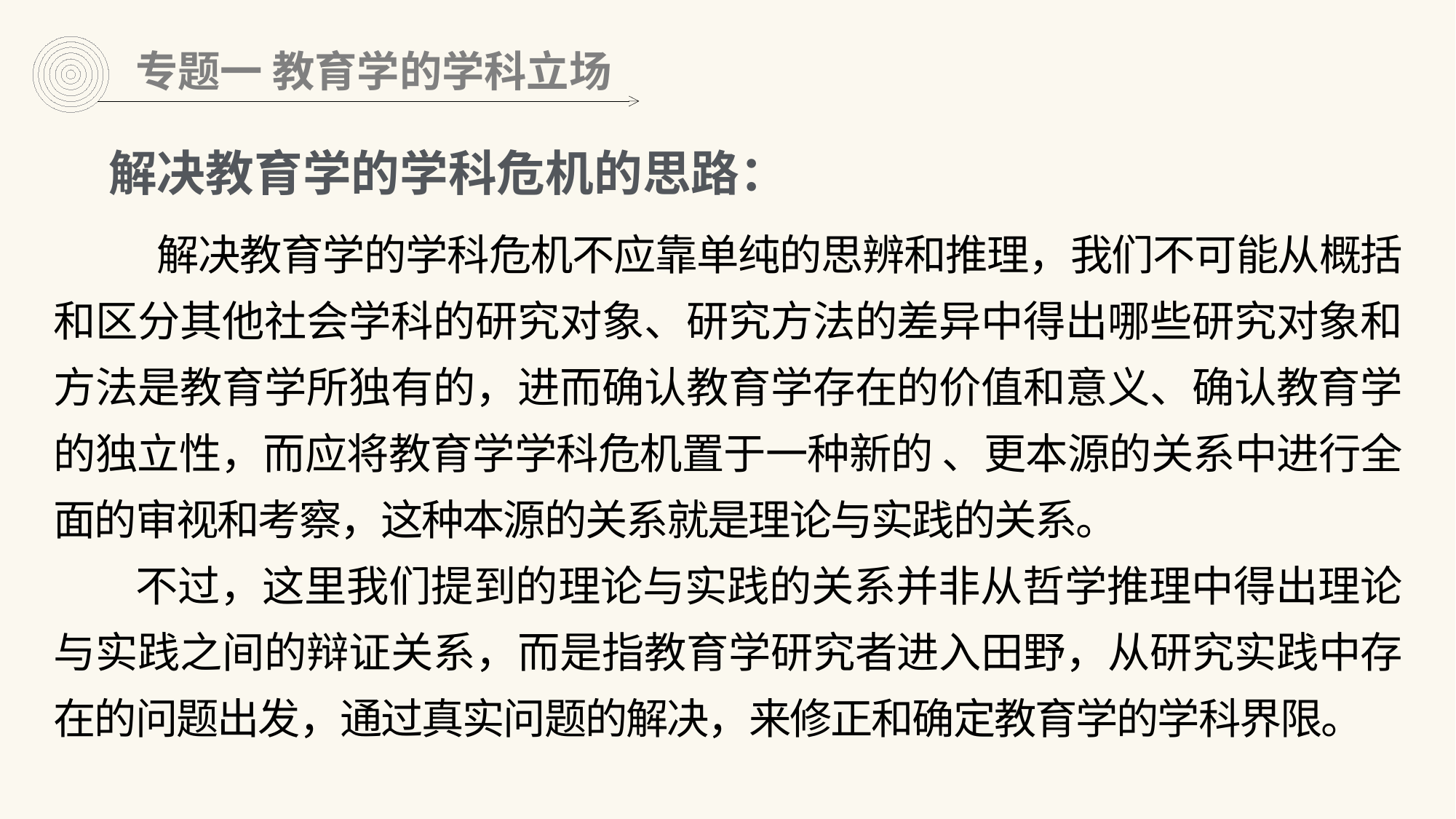

专题一 教育学的学科立场
解决教育学的学科危机的思路：
 解决教育学的学科危机不应靠单纯的思辨和推理，我们不可能从概括和区分其他社会学科的研究对象、研究方法的差异中得出哪些研究对象和方法是教育学所独有的，进而确认教育学存在的价值和意义、确认教育学的独立性，而应将教育学学科危机置于一种新的 、更本源的关系中进行全面的审视和考察，这种本源的关系就是理论与实践的关系。
不过，这里我们提到的理论与实践的关系并非从哲学推理中得出理论与实践之间的辩证关系，而是指教育学研究者进入田野，从研究实践中存在的问题出发，通过真实问题的解决，来修正和确定教育学的学科界限。